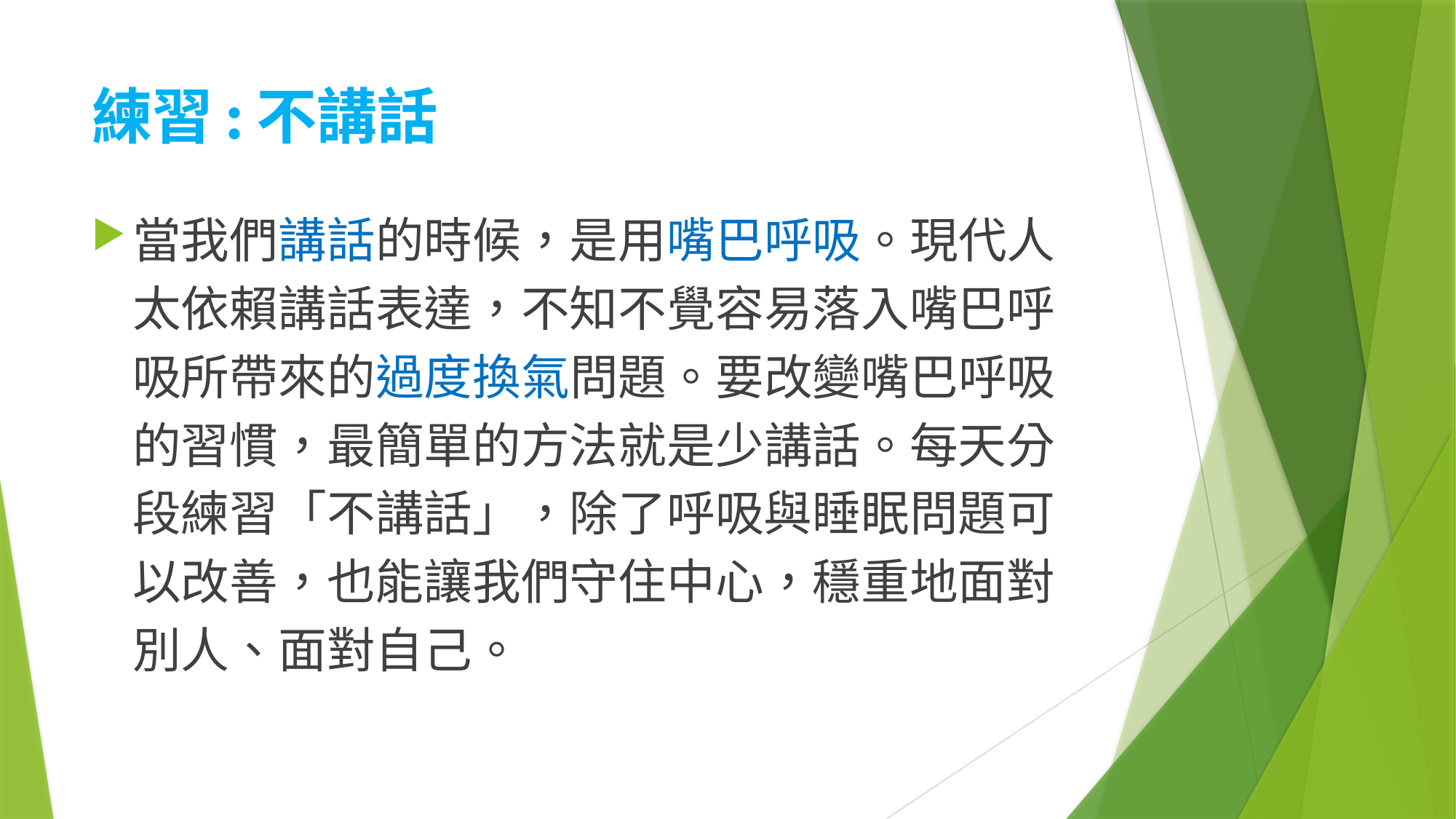

# 練習:不講話
當我們講話的時候，是用嘴巴呼吸。現代人太依賴講話表達，不知不覺容易落入嘴巴呼吸所帶來的過度換氣問題。要改變嘴巴呼吸的習慣，最簡單的方法就是少講話。每天分段練習「不講話」，除了呼吸與睡眠問題可以改善，也能讓我們守住中心，穩重地面對別人、面對自己。